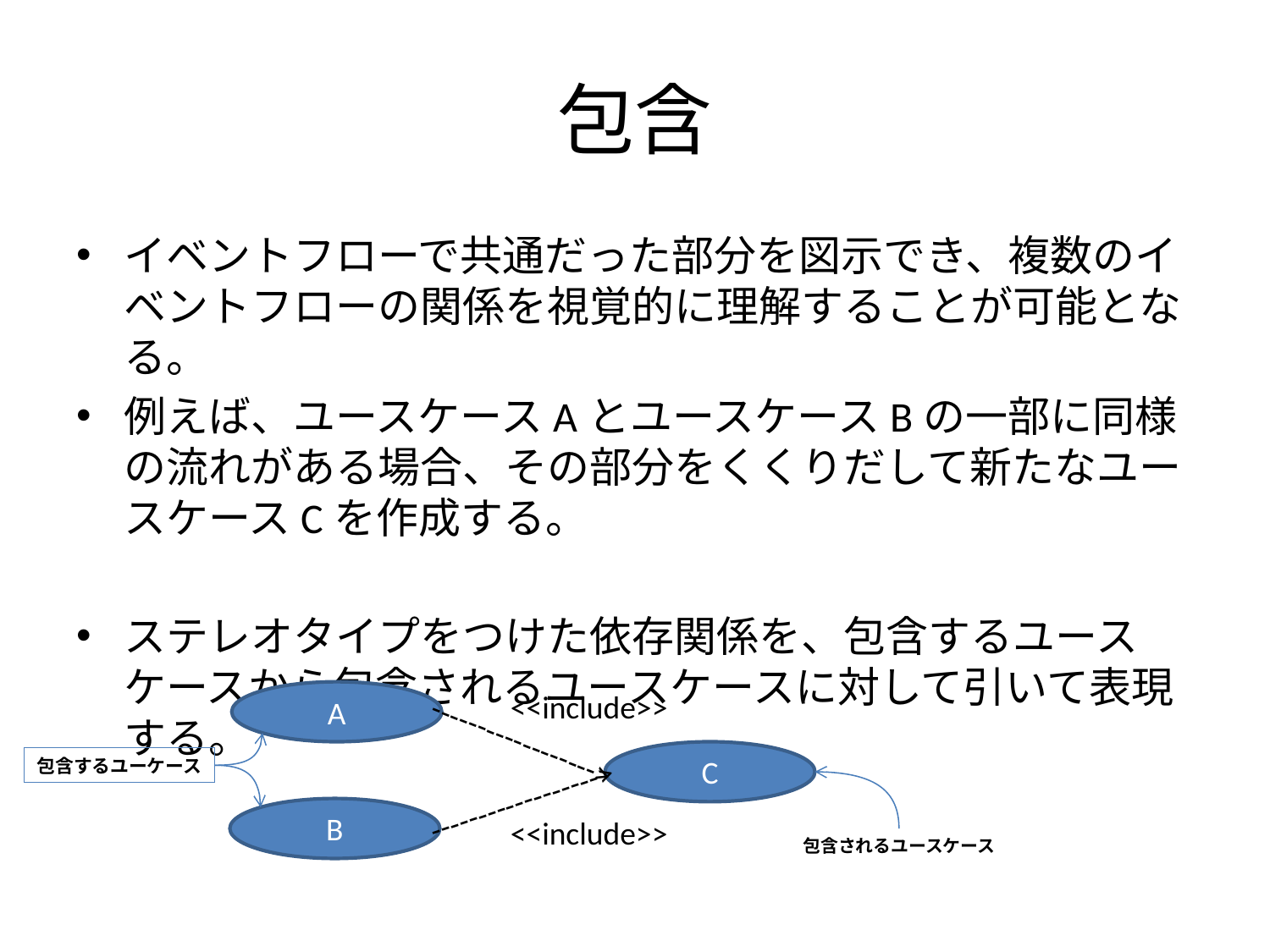

# 包含
イベントフローで共通だった部分を図示でき、複数のイベントフローの関係を視覚的に理解することが可能となる。
例えば、ユースケースAとユースケースBの一部に同様の流れがある場合、その部分をくくりだして新たなユースケースCを作成する。

ステレオタイプをつけた依存関係を、包含するユースケースから包含されるユースケースに対して引いて表現する。
<<include>>
A
------------------>
C
包含するユーケース
------------------>
B
<<include>>
包含されるユースケース